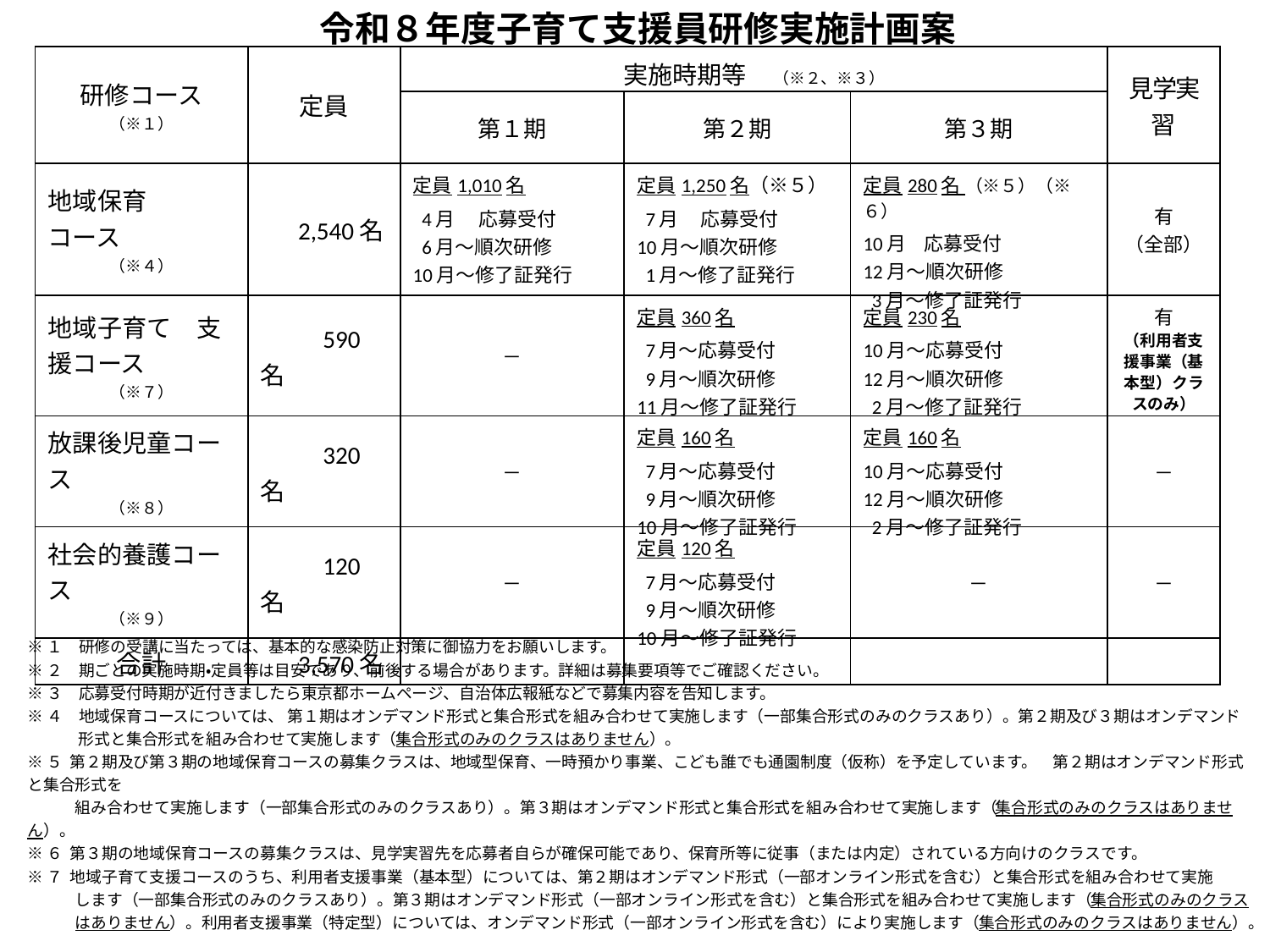

令和８年度子育て支援員研修実施計画案
| 研修コース （※１） | 定員 | 実施時期等　（※２、※３） |  |  | 見学実習 |
| --- | --- | --- | --- | --- | --- |
|  |  | 第１期 | 第２期 | 第３期 |  |
| 地域保育 コース （※４） | 2,540名 | 定員1,010名 4月　 応募受付 6月～順次研修 10月～修了証発行 | 定員1,250名（※５） 7月 応募受付 10月～順次研修 1月～修了証発行 | 定員280名 （※５）（※６） 10月 応募受付 12月～順次研修 3月～修了証発行 | 有 （全部） |
| 地域子育て　支援コース （※７） | 590名 | － | 定員360名 7月～応募受付 9月～順次研修 11月～修了証発行 | 定員230名 10月～応募受付 12月～順次研修 2月～修了証発行 | 有 （利用者支援事業（基本型）クラスのみ） |
| 放課後児童コース （※８） | 320名 | － | 定員160名 7月～応募受付 9月～順次研修 10月～修了証発行 | 定員160名 10月～応募受付 12月～順次研修 2月～修了証発行 | － |
| 社会的養護コース （※９） | 120名 | － | 定員120名 7月～応募受付 9月～順次研修 10月～修了証発行 | － | － |
| 合計 | 3,570名 |  |  |  |  |
※１　研修の受講に当たっては、基本的な感染防止対策に御協力をお願いします。
※２　期ごとの実施時期・定員等は目安であり、前後する場合があります。詳細は募集要項等でご確認ください。
※３　応募受付時期が近付きましたら東京都ホームページ、自治体広報紙などで募集内容を告知します。
※４　地域保育コースについては、 第１期はオンデマンド形式と集合形式を組み合わせて実施します（一部集合形式のみのクラスあり）。第２期及び３期はオンデマンド
　　　 形式と集合形式を組み合わせて実施します（集合形式のみのクラスはありません）。
※５  第２期及び第３期の地域保育コースの募集クラスは、地域型保育、一時預かり事業、こども誰でも通園制度（仮称）を予定しています。　第２期はオンデマンド形式と集合形式を
　　　組み合わせて実施します（一部集合形式のみのクラスあり）。第３期はオンデマンド形式と集合形式を組み合わせて実施します（集合形式のみのクラスはありません）。
※６  第３期の地域保育コースの募集クラスは、見学実習先を応募者自らが確保可能であり、保育所等に従事（または内定）されている方向けのクラスです。
※７  地域子育て支援コースのうち、利用者支援事業（基本型）については、第２期はオンデマンド形式（一部オンライン形式を含む）と集合形式を組み合わせて実施
　　　します（一部集合形式のみのクラスあり）。第３期はオンデマンド形式（一部オンライン形式を含む）と集合形式を組み合わせて実施します（集合形式のみのクラス
　　　はありません）。利用者支援事業（特定型）については、オンデマンド形式（一部オンライン形式を含む）により実施します（集合形式のみのクラスはありません）。
　　　地域子育て支援拠点事業については、オンデマンド形式（一部オンライン形式を含む）と 集合形式を組み合わせて実施します  （一部集合形式のみのクラスあり）。
※８  放課後児童コースについては、オンデマンド形式（一部オンライン形式を含む）により実施します（一部集合形式のみのクラスあり）。
※９ 社会的養護コースについては、オンデマンド形式（一部オンライン形式を含む）と集合形式を組み合わせて実施します（一部集合形式のみのクラスあり）。